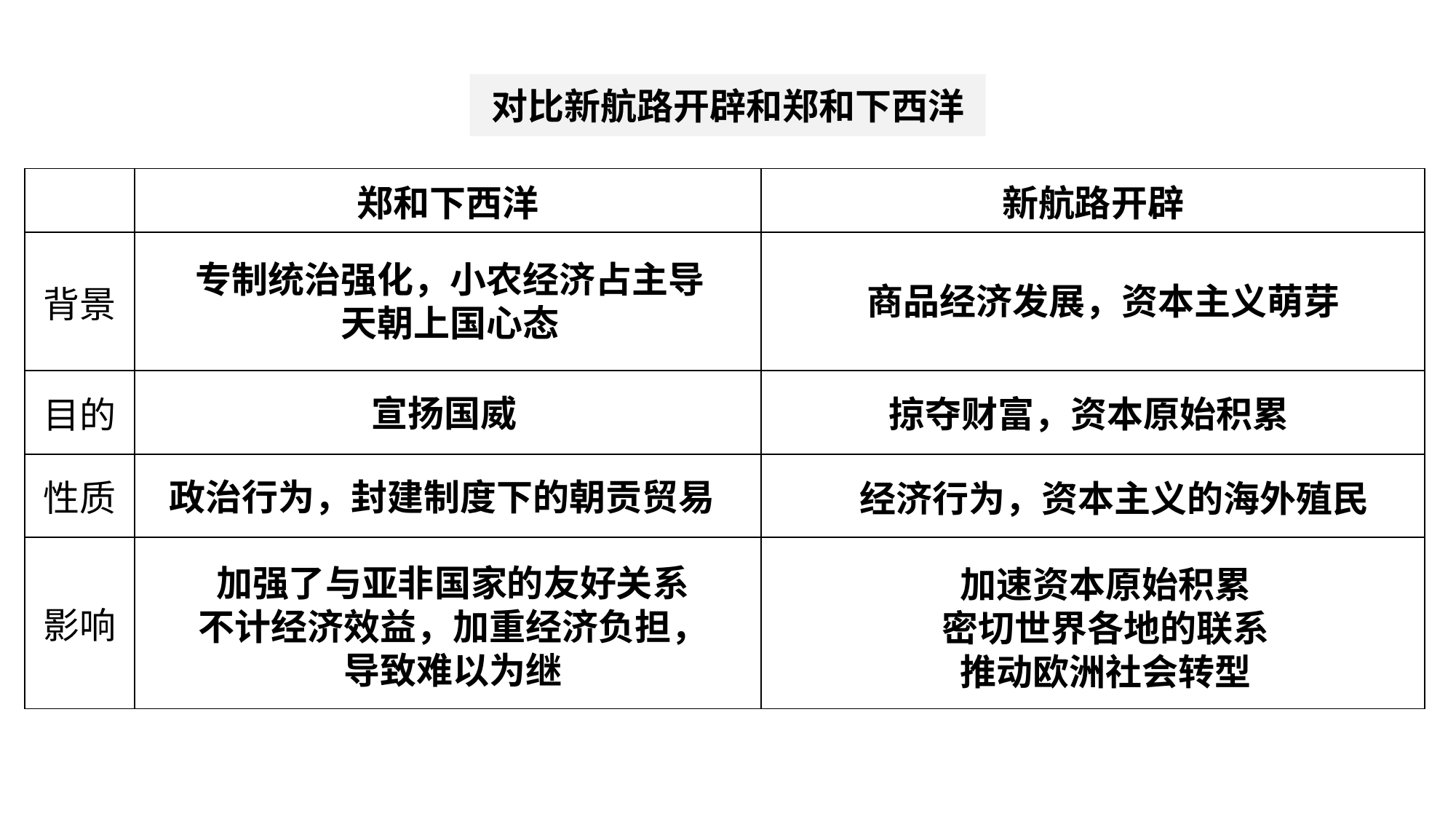

对比新航路开辟和郑和下西洋
|  | 郑和下西洋 | 新航路开辟 |
| --- | --- | --- |
| 背景 |  |  |
| 目的 |  |  |
| 性质 |  |  |
| 影响 |  |  |
专制统治强化，小农经济占主导
天朝上国心态
商品经济发展，资本主义萌芽
宣扬国威
掠夺财富，资本原始积累
政治行为，封建制度下的朝贡贸易
经济行为，资本主义的海外殖民
加强了与亚非国家的友好关系
不计经济效益，加重经济负担，
导致难以为继
加速资本原始积累
密切世界各地的联系
推动欧洲社会转型